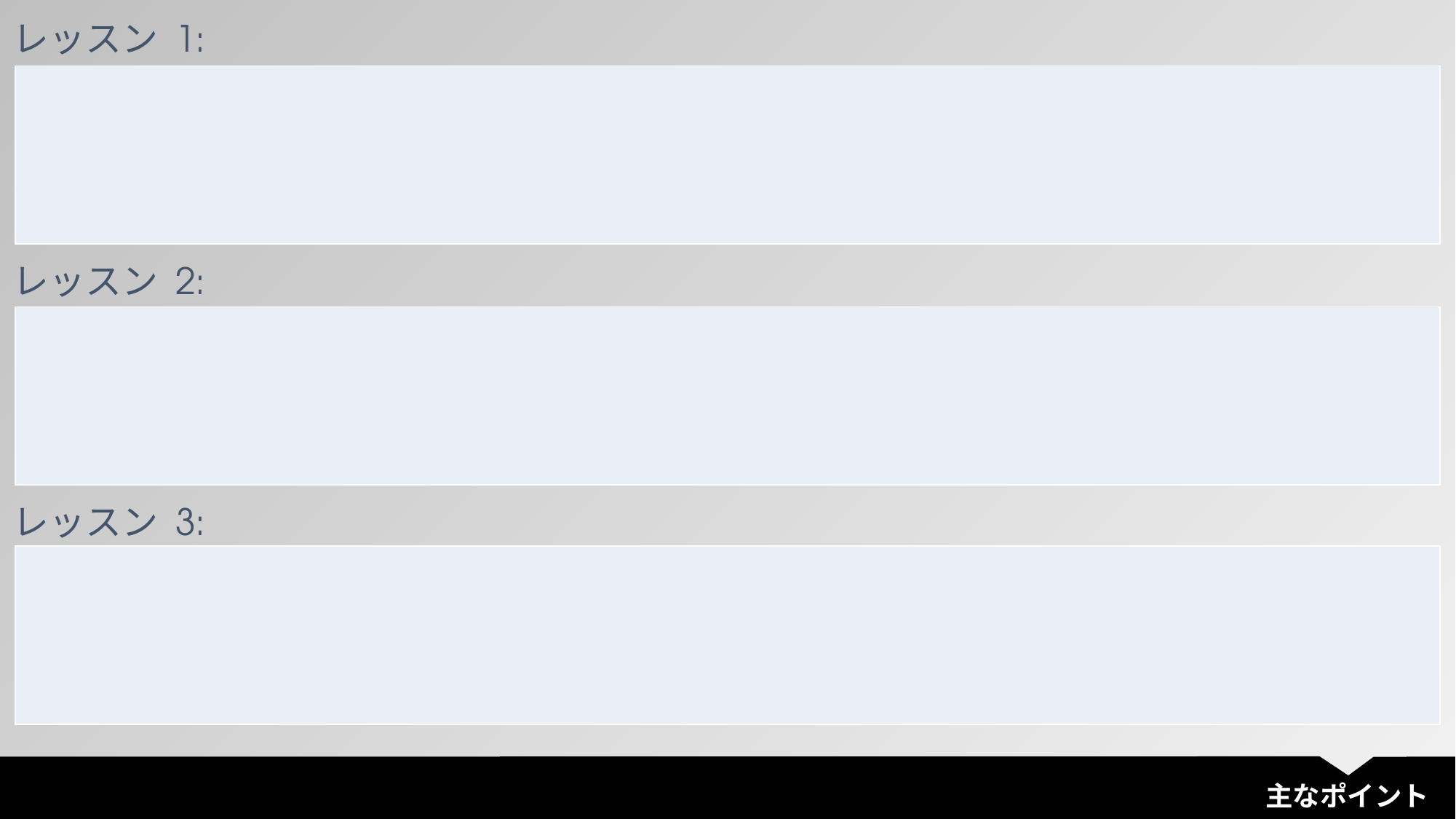

レッスン 1:
|  |
| --- |
レッスン 2:
|  |
| --- |
レッスン 3:
|  |
| --- |

主なポイント